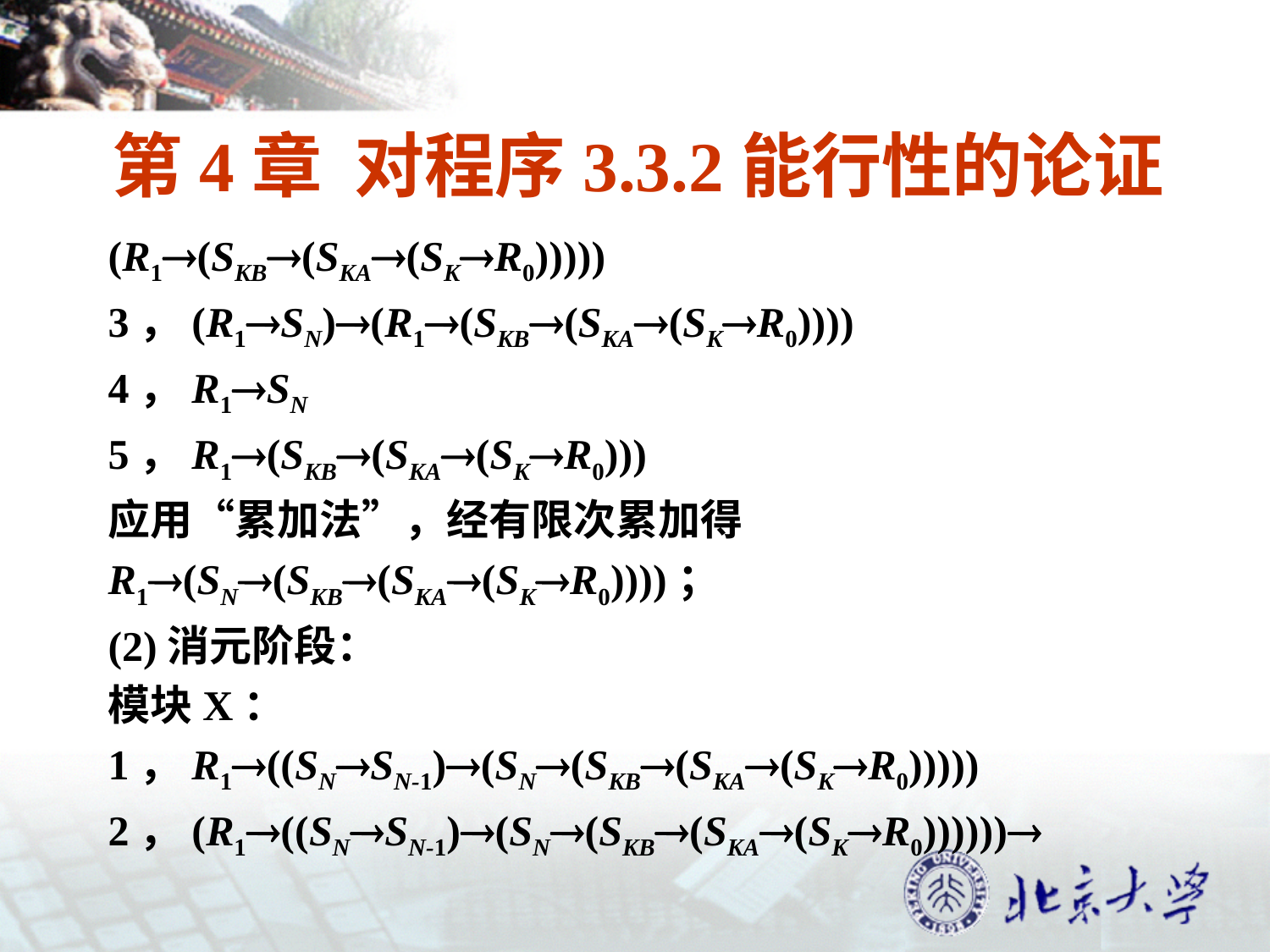

# 第4章  对程序3.3.2能行性的论证
(R1→(SKB→(SKA→(SK→R0)))))
3，(R1→SN)→(R1→(SKB→(SKA→(SK→R0))))
4，R1→SN
5，R1→(SKB→(SKA→(SK→R0)))
应用“累加法”，经有限次累加得
R1→(SN→(SKB→(SKA→(SK→R0))))；
(2)消元阶段：
模块X：
1，R1→((SN→SN-1)→(SN→(SKB→(SKA→(SK→R0)))))
2，(R1→((SN→SN-1)→(SN→(SKB→(SKA→(SK→R0))))))→